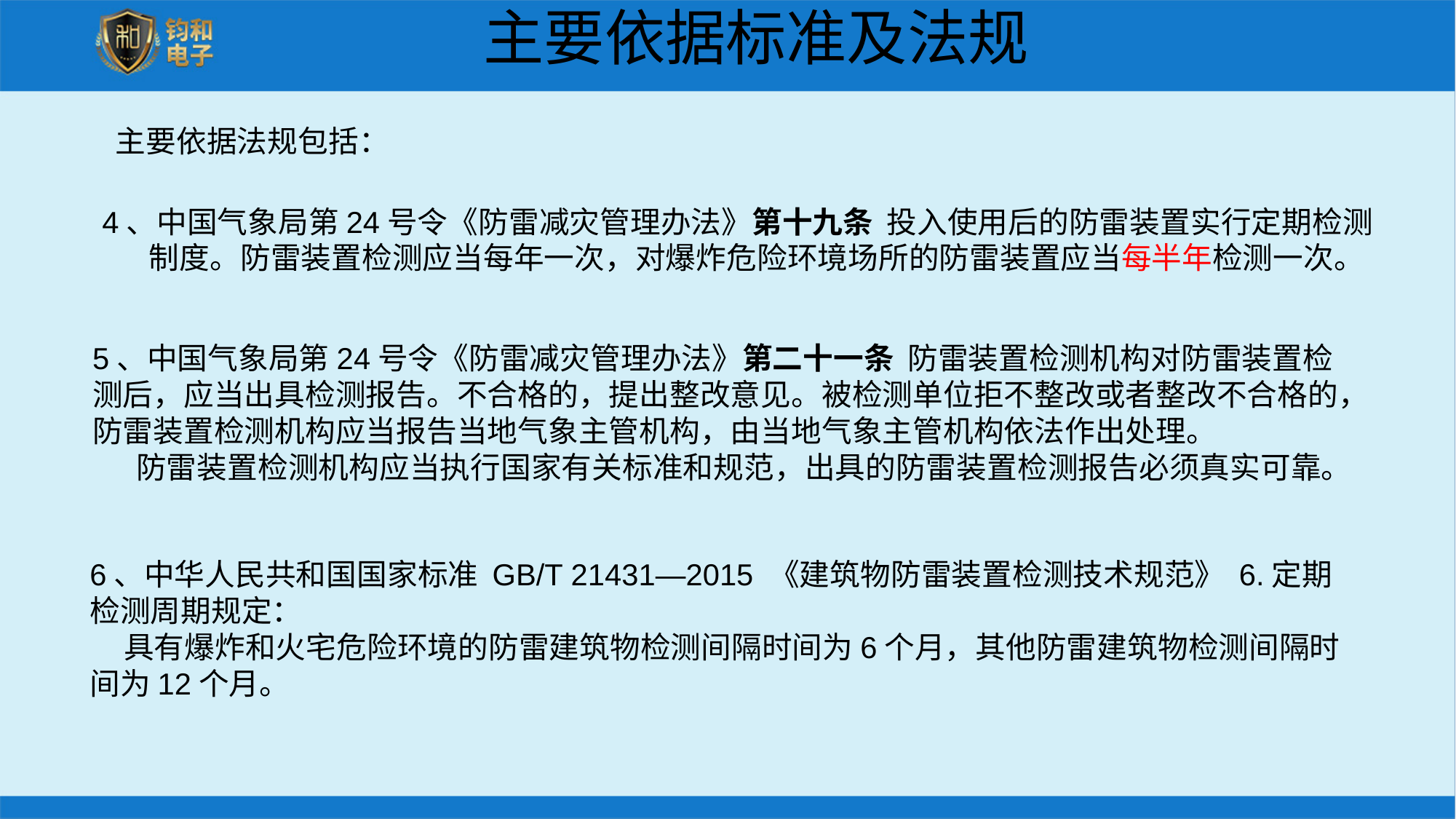

# 主要依据标准及法规
主要依据法规包括：
4、中国气象局第24号令《防雷减灾管理办法》第十九条  投入使用后的防雷装置实行定期检测        制度。防雷装置检测应当每年一次，对爆炸危险环境场所的防雷装置应当每半年检测一次。
5、中国气象局第24号令《防雷减灾管理办法》第二十一条  防雷装置检测机构对防雷装置检测后，应当出具检测报告。不合格的，提出整改意见。被检测单位拒不整改或者整改不合格的，防雷装置检测机构应当报告当地气象主管机构，由当地气象主管机构依法作出处理。
　  防雷装置检测机构应当执行国家有关标准和规范，出具的防雷装置检测报告必须真实可靠。
6、中华人民共和国国家标准 GB/T 21431—2015 《建筑物防雷装置检测技术规范》 6.定期检测周期规定：
    具有爆炸和火宅危险环境的防雷建筑物检测间隔时间为6个月，其他防雷建筑物检测间隔时间为12个月。